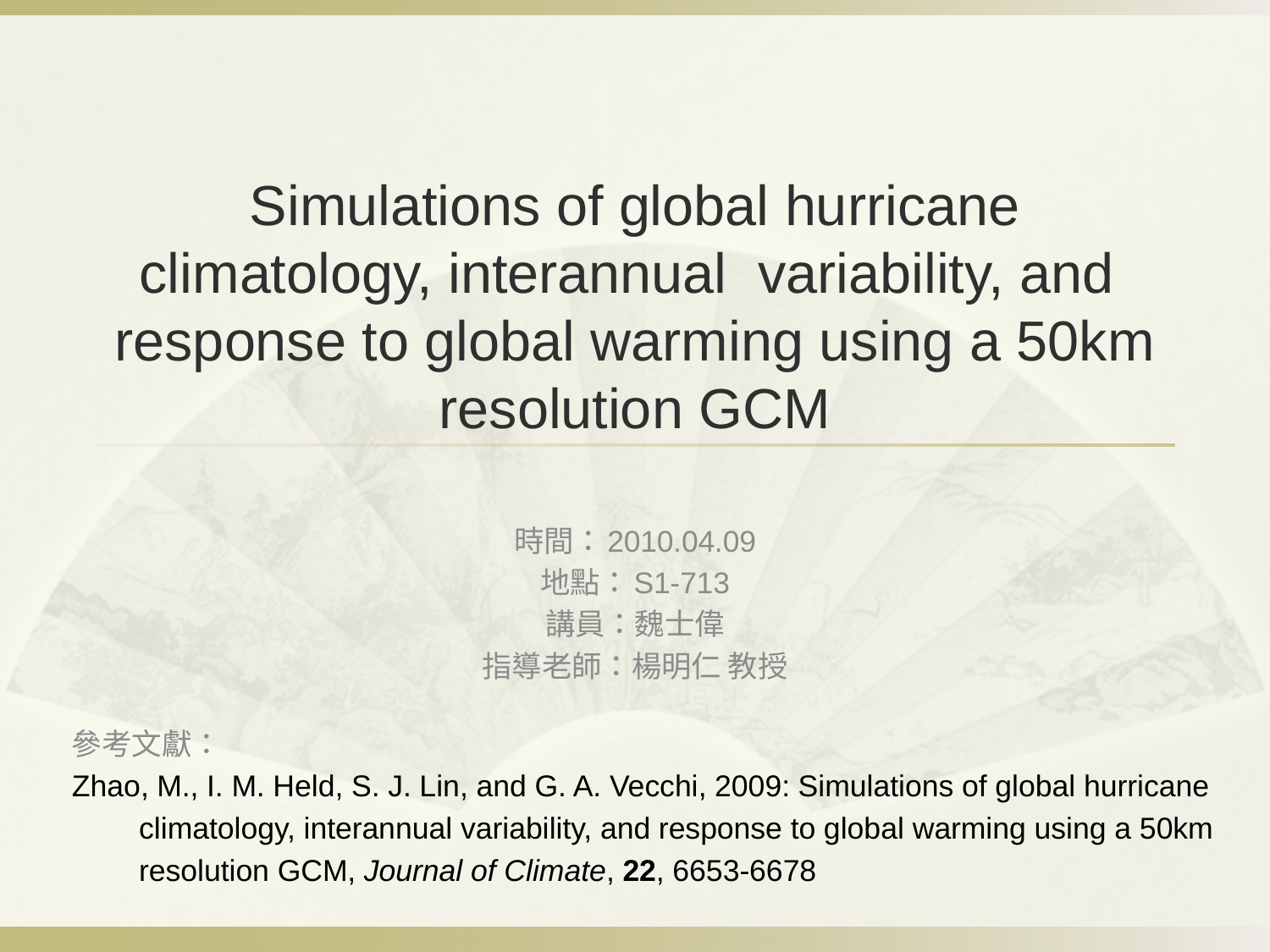

# Simulations of global hurricane climatology, interannual  variability, and response to global warming using a 50km resolution GCM
時間：2010.04.09
地點：S1-713
講員：魏士偉
指導老師：楊明仁 教授
參考文獻：
Zhao, M., I. M. Held, S. J. Lin, and G. A. Vecchi, 2009: Simulations of global hurricane
　　climatology, interannual variability, and response to global warming using a 50km
　　resolution GCM, Journal of Climate, 22, 6653-6678